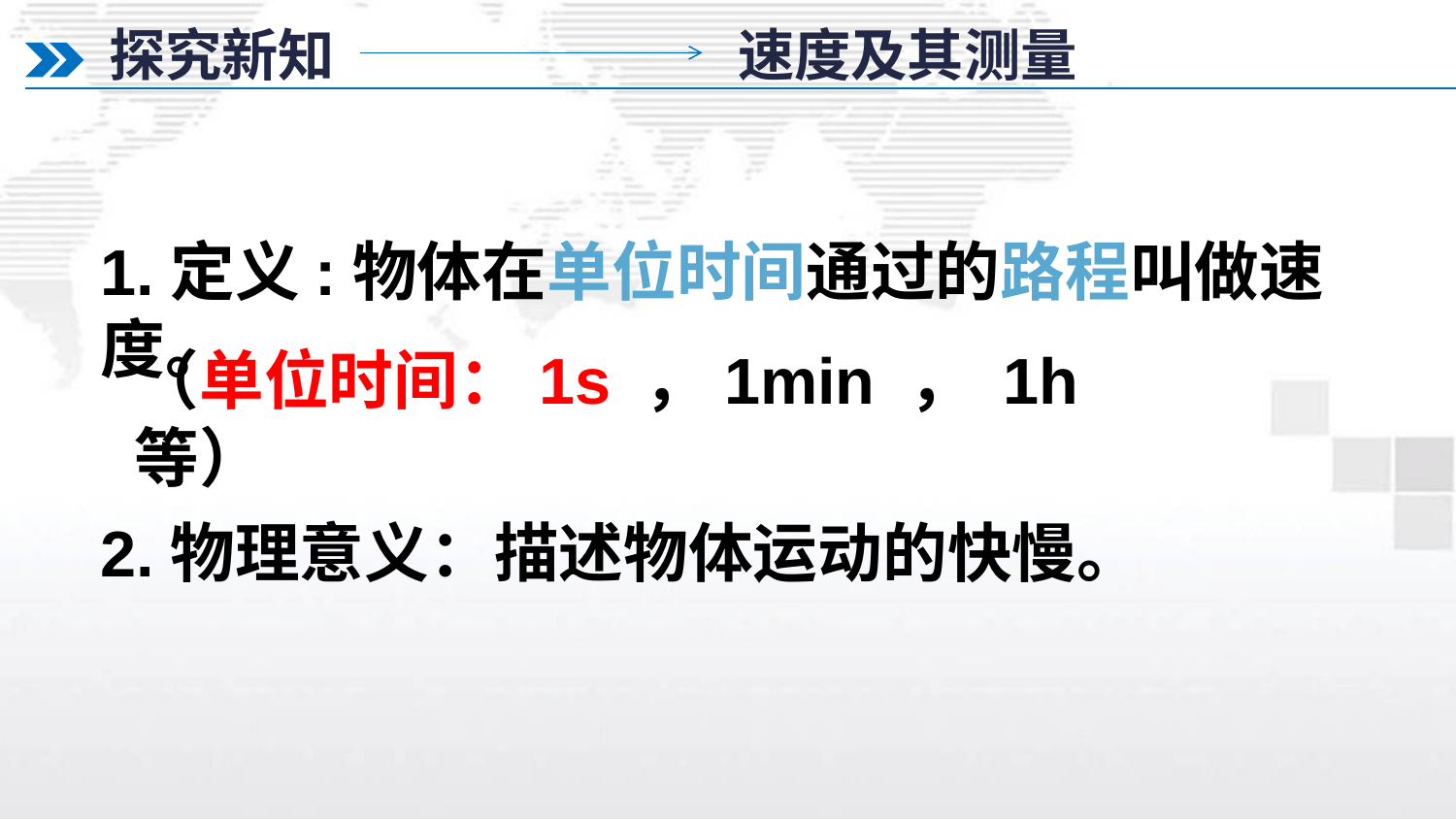

速度及其测量
# 探究新知
1.定义:物体在单位时间通过的路程叫做速度。
（单位时间：1s ，1min ， 1h等）
2.物理意义：描述物体运动的快慢。